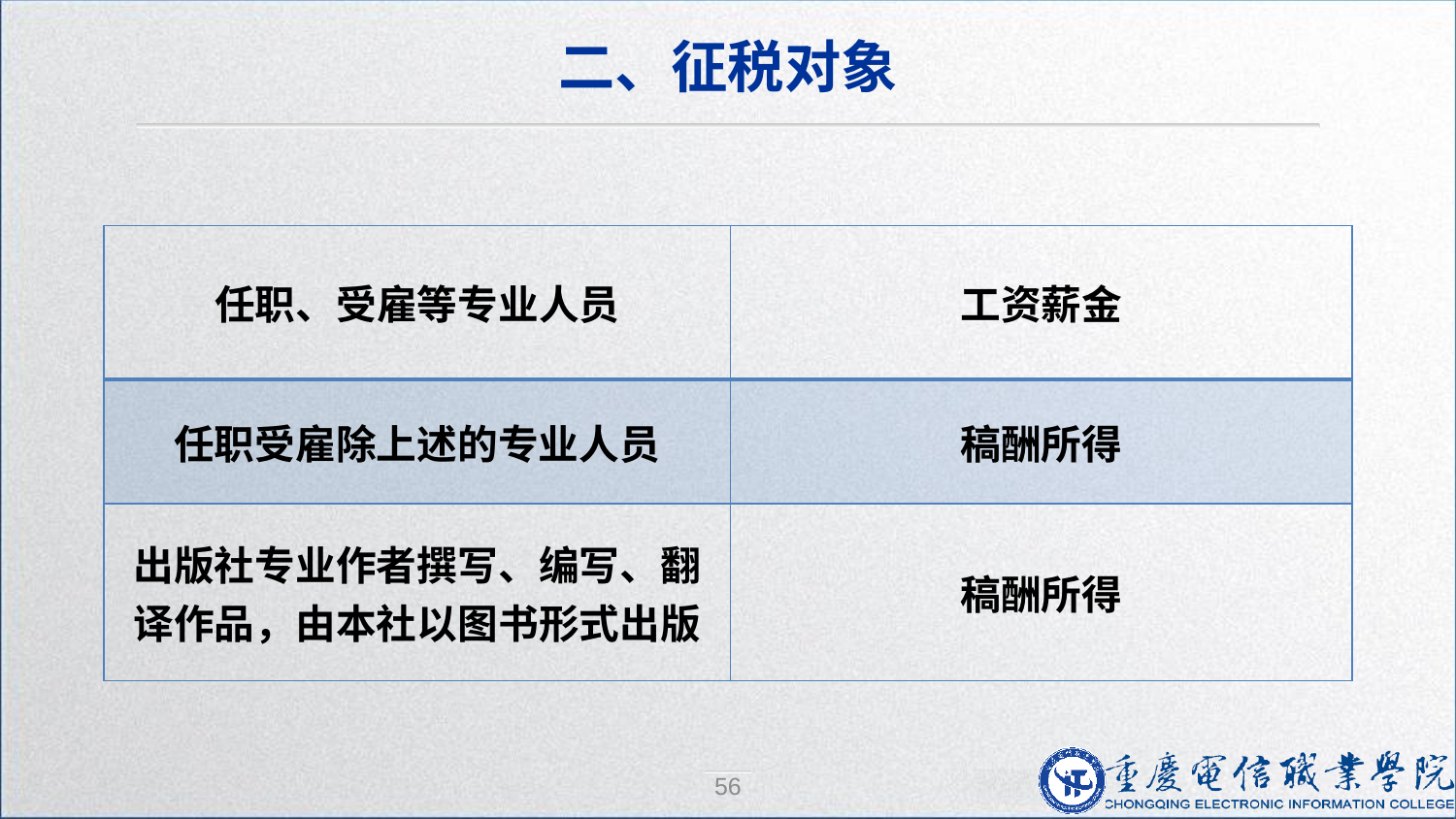

二、征税对象
| 任职、受雇等专业人员 | 工资薪金 |
| --- | --- |
| 任职受雇除上述的专业人员 | 稿酬所得 |
| 出版社专业作者撰写、编写、翻译作品，由本社以图书形式出版 | 稿酬所得 |
56